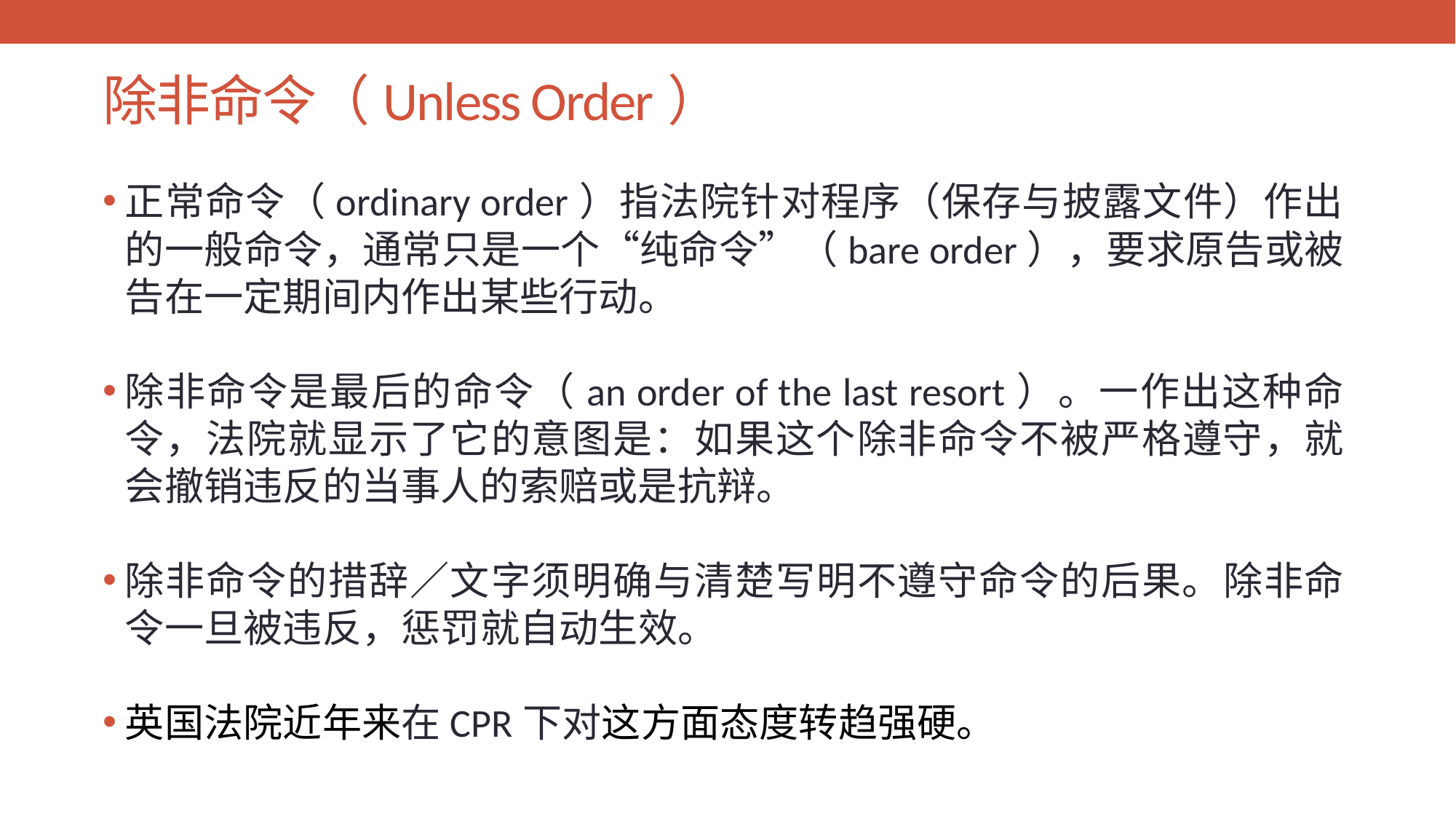

# 除非命令（Unless Order）
正常命令（ordinary order）指法院针对程序（保存与披露文件）作出的一般命令，通常只是一个“纯命令”（bare order），要求原告或被告在一定期间内作出某些行动。

除非命令是最后的命令（an order of the last resort）。一作出这种命令，法院就显示了它的意图是：如果这个除非命令不被严格遵守，就会撤销违反的当事人的索赔或是抗辩。

除非命令的措辞／文字须明确与清楚写明不遵守命令的后果。除非命令一旦被违反，惩罚就自动生效。

英国法院近年来在CPR下对这方面态度转趋强硬。